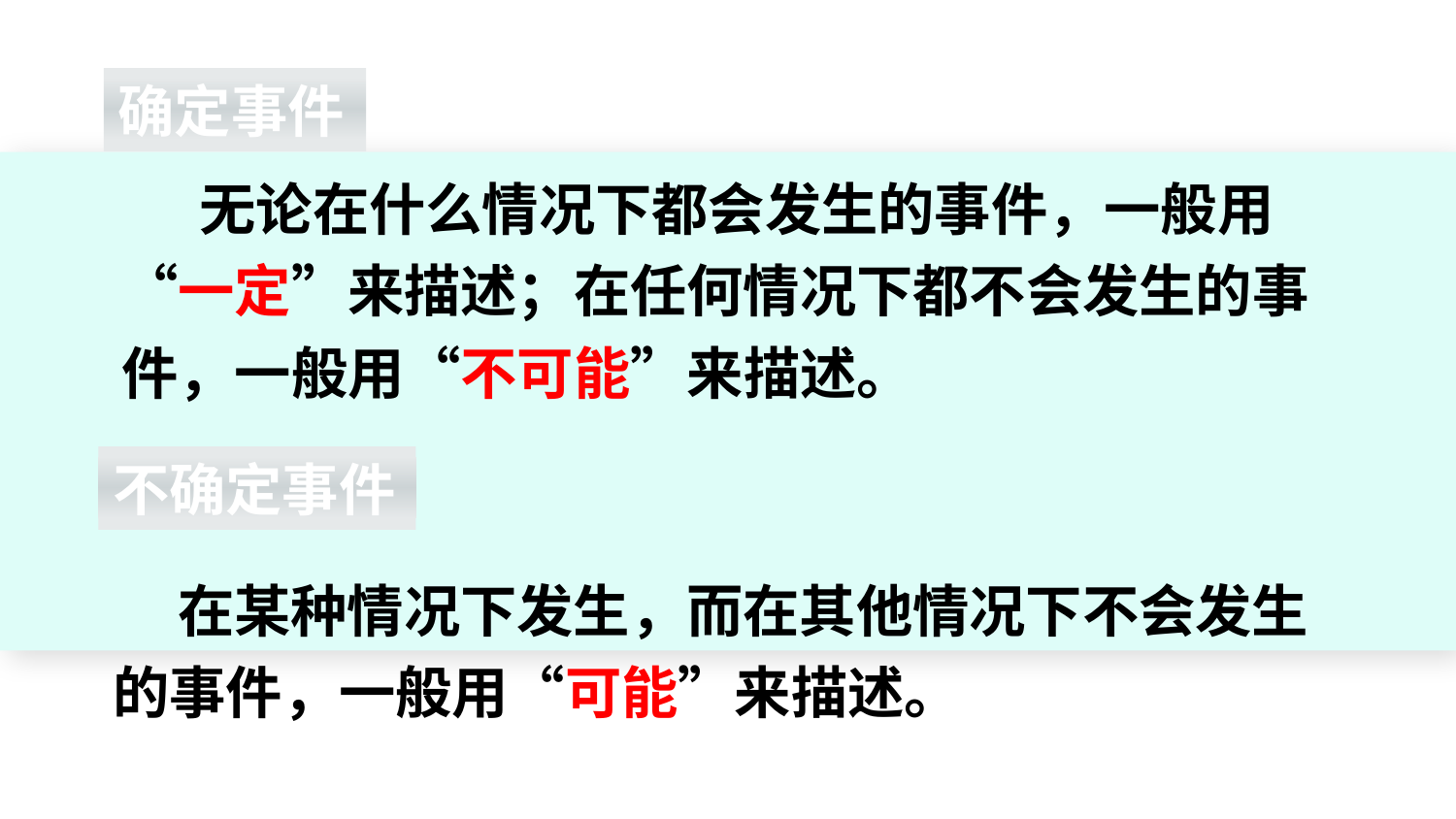

确定事件
     无论在什么情况下都会发生的事件，一般用“一定”来描述；在任何情况下都不会发生的事件，一般用“不可能”来描述。
不确定事件
www.youyi100.com
    在某种情况下发生，而在其他情况下不会发生的事件，一般用“可能”来描述。